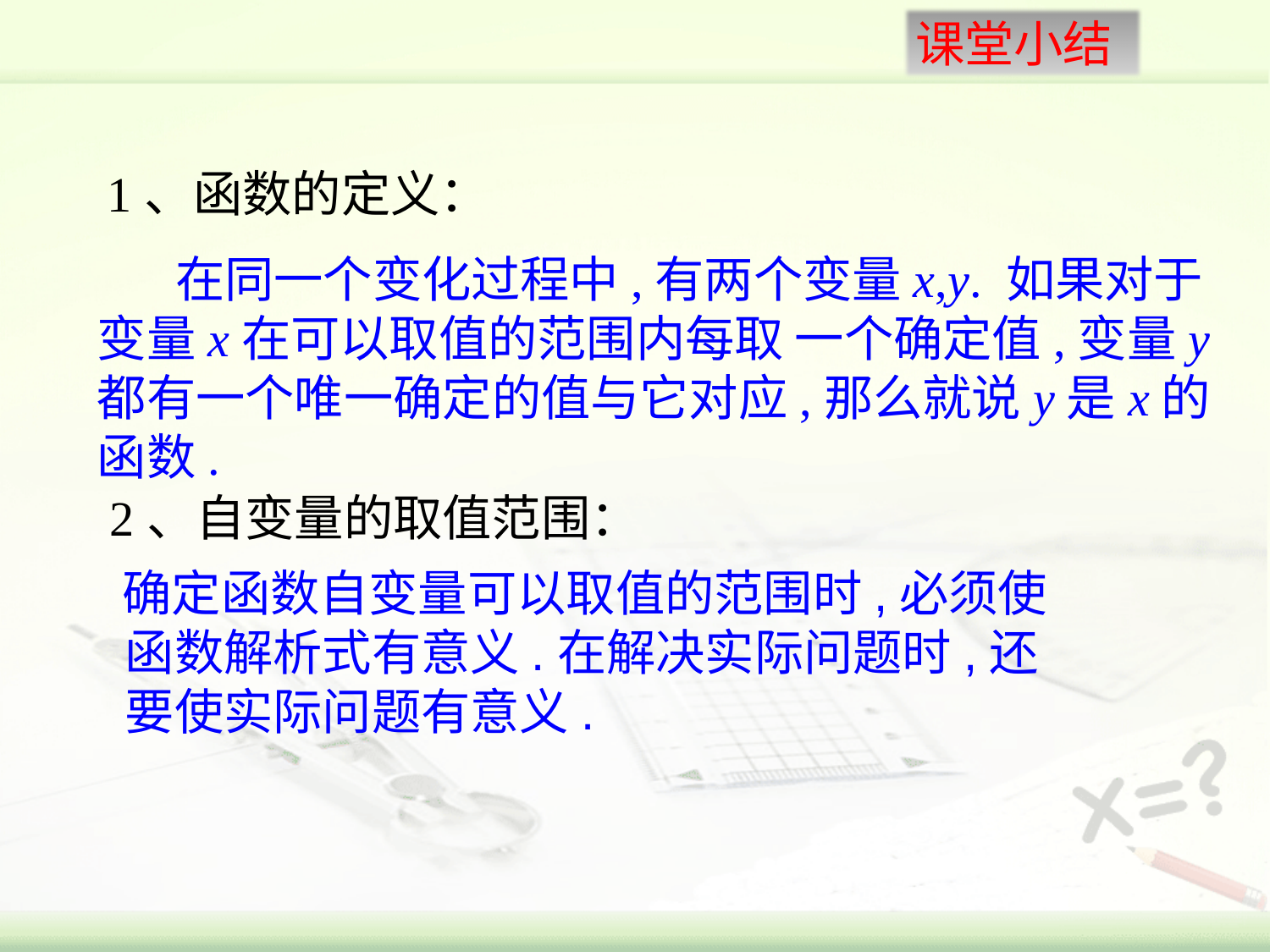

1、函数的定义：
      在同一个变化过程中,有两个变量x,y. 如果对于变量x在可以取值的范围内每取 一个确定值,变量y都有一个唯一确定的值与它对应,那么就说y是x的函数.
2、自变量的取值范围：
   确定函数自变量可以取值的范围时,必须使函数解析式有意义.在解决实际问题时,还要使实际问题有意义.